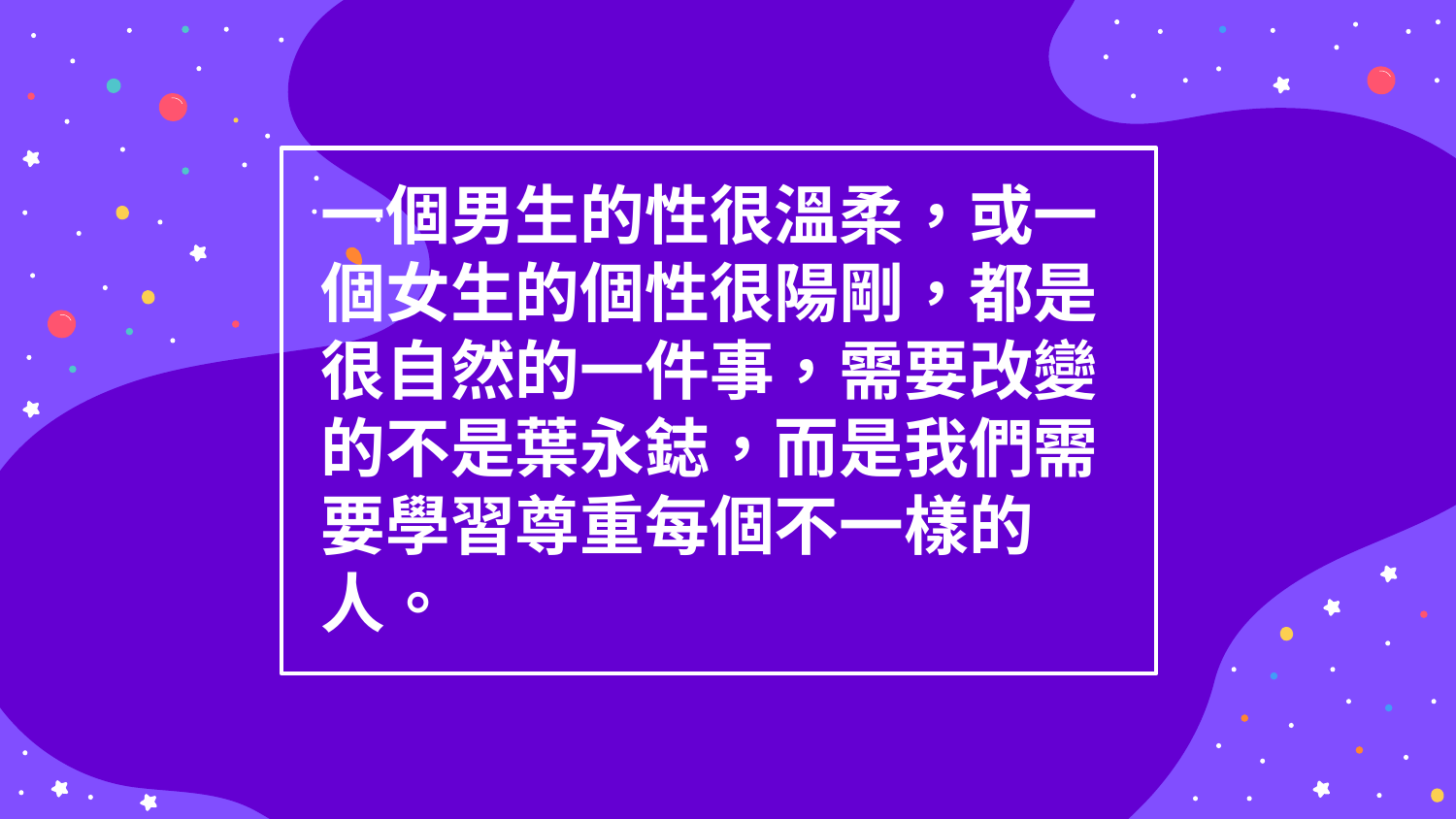

一個男生的性很溫柔，或一個女生的個性很陽剛，都是很自然的一件事，需要改變的不是葉永鋕，而是我們需要學習尊重每個不一樣的人。